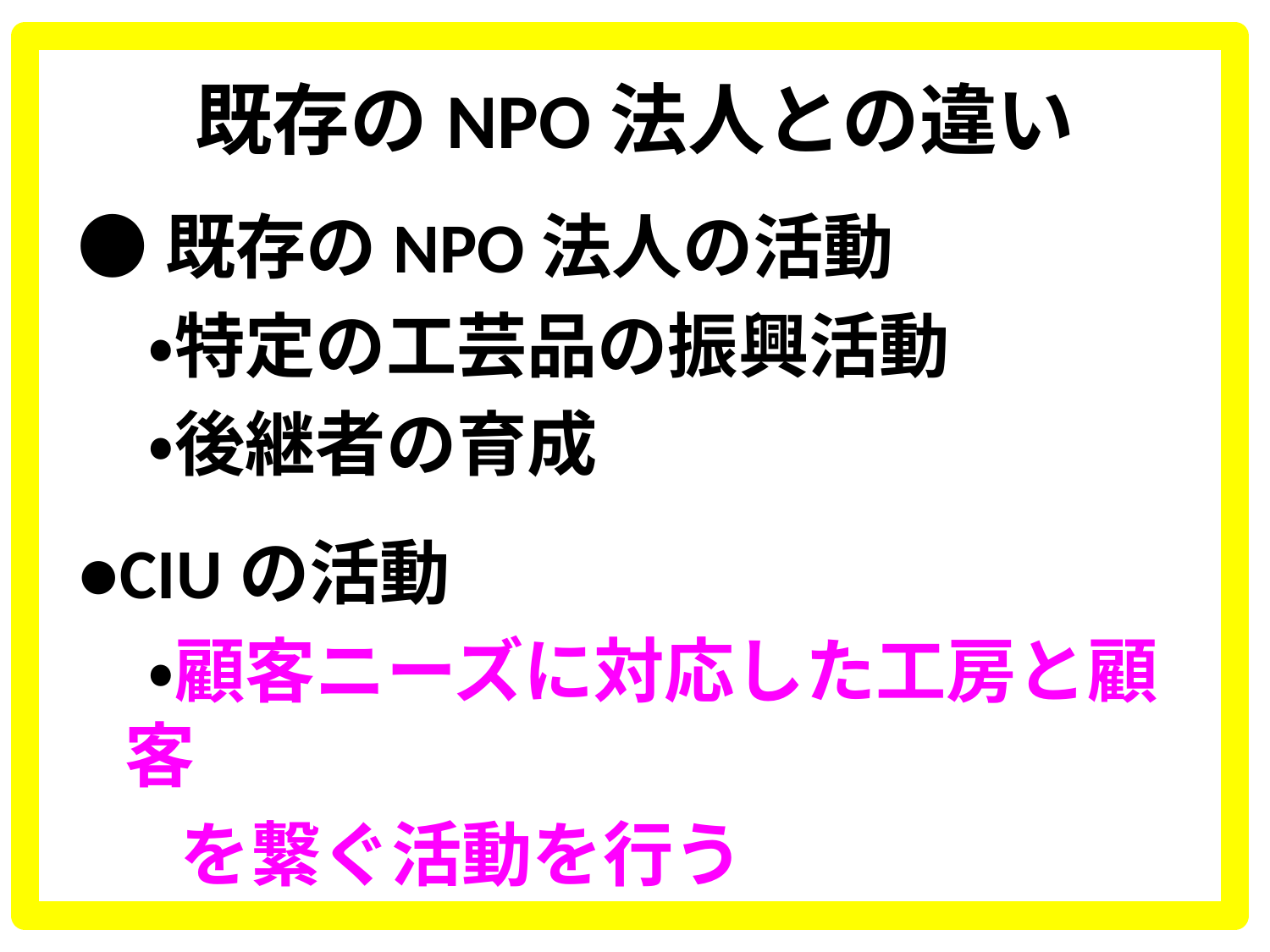

# 既存のNPO法人との違い
●既存のNPO法人の活動
　・特定の工芸品の振興活動
　・後継者の育成

●CIUの活動
　・顧客ニーズに対応した工房と顧客
　  を繋ぐ活動を行う